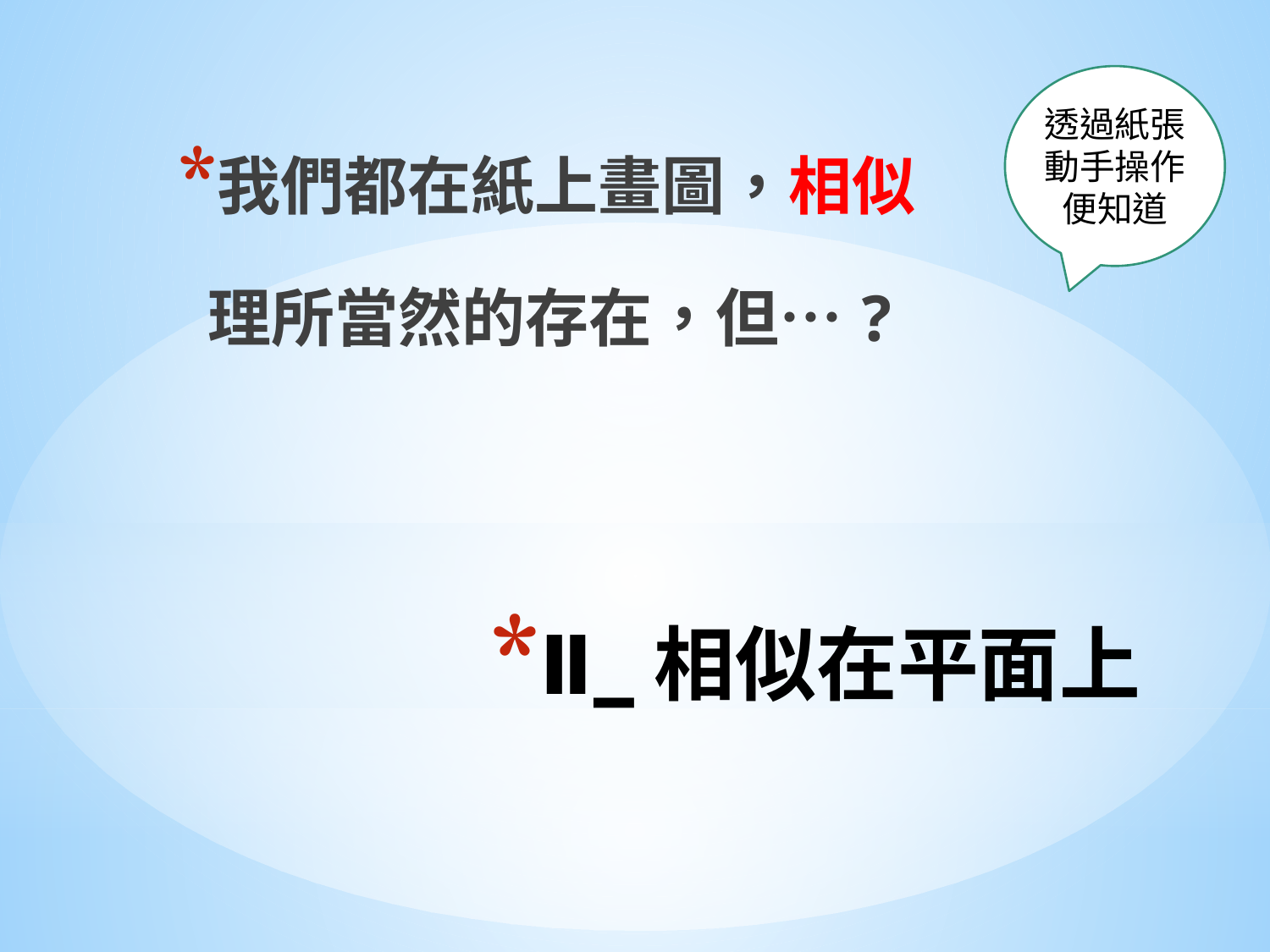

透過紙張動手操作便知道
我們都在紙上畫圖，相似
 理所當然的存在，但…?
# Ⅱ_相似在平面上